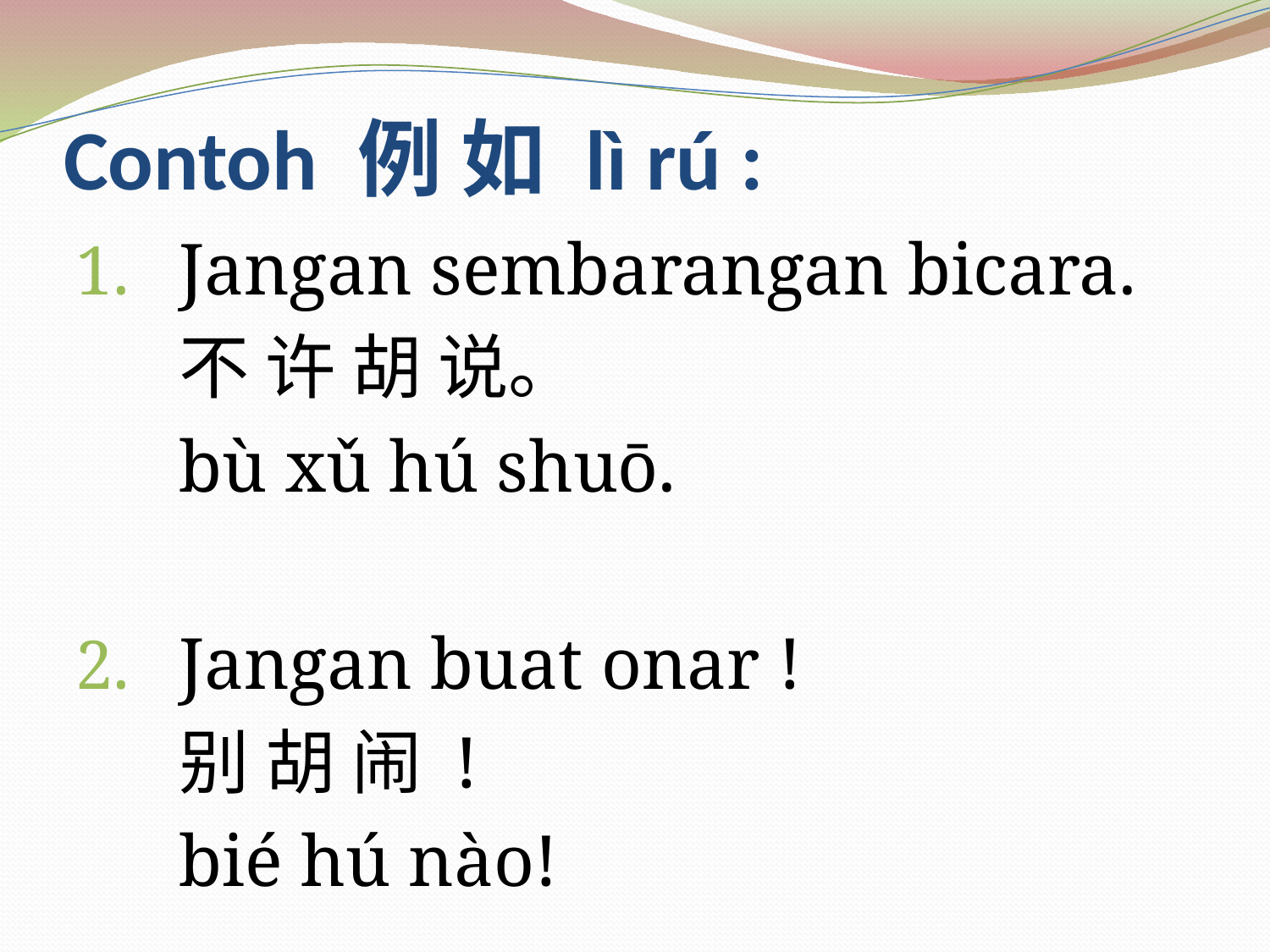

# Contoh 例 如 lì rú :
Jangan sembarangan bicara.
	不 许 胡 说。
	bù xǔ hú shuō.

Jangan buat onar !
	别 胡 闹 !
	bié hú nào!